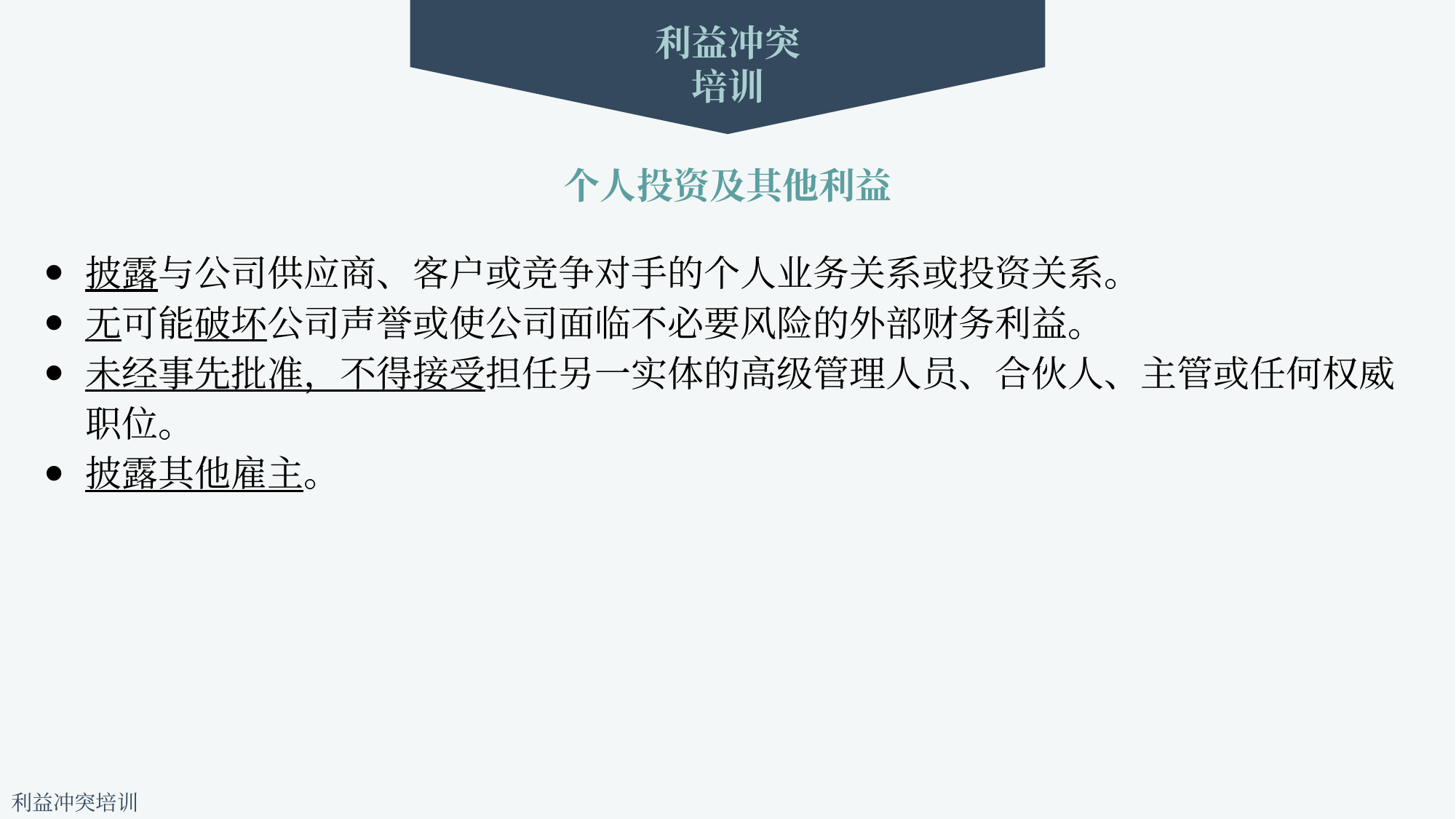

利益冲突
培训
# 个人投资及其他利益
披露与公司供应商、客户或竞争对手的个人业务关系或投资关系。
无可能破坏公司声誉或使公司面临不必要风险的外部财务利益。
未经事先批准，不得接受担任另一实体的高级管理人员、合伙人、主管或任何权威
职位。
披露其他雇主。